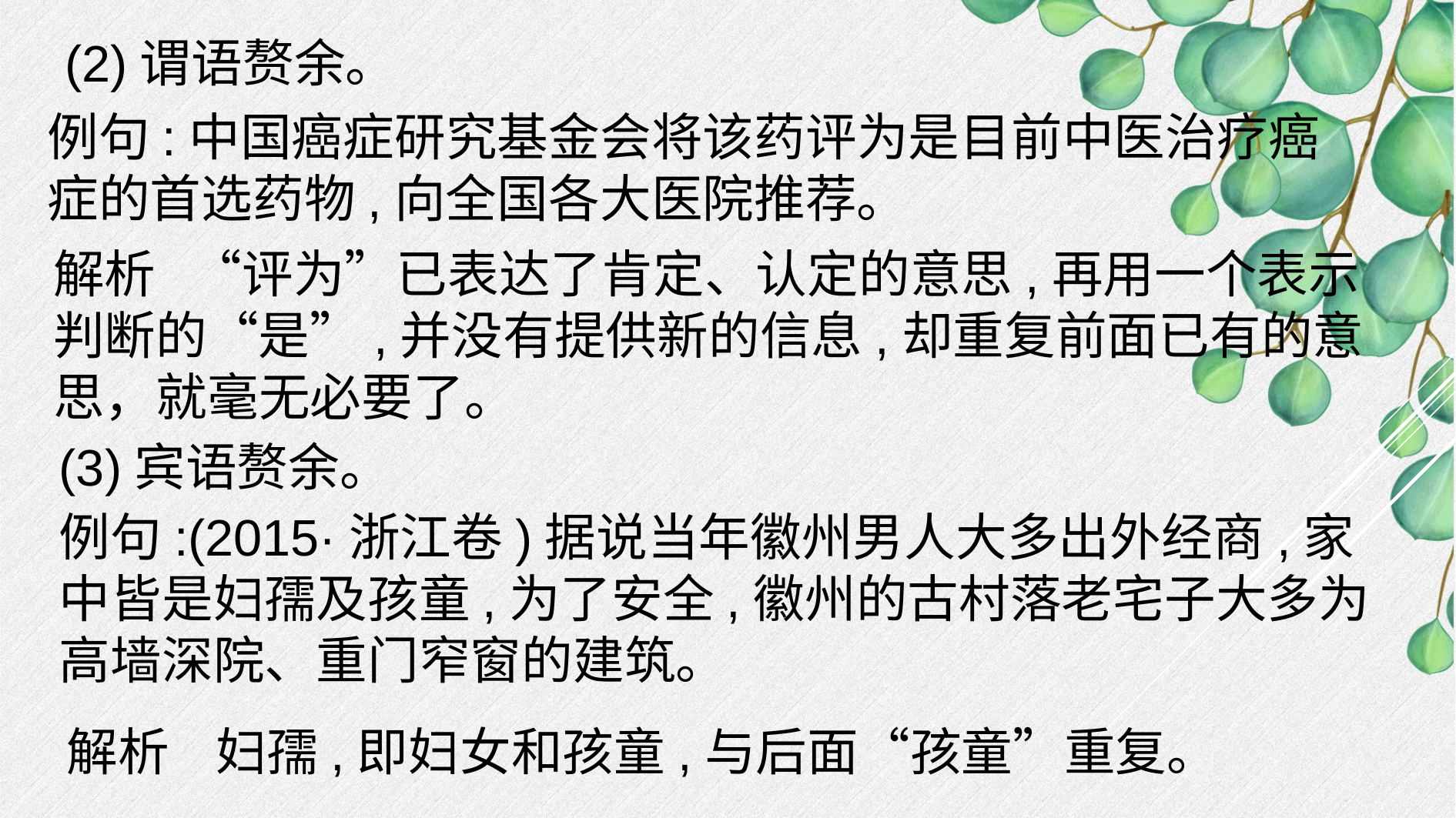

(2)谓语赘余。
例句:中国癌症研究基金会将该药评为是目前中医治疗癌症的首选药物,向全国各大医院推荐。
解析   “评为”已表达了肯定、认定的意思,再用一个表示判断的“是”,并没有提供新的信息,却重复前面已有的意思，就毫无必要了。
(3)宾语赘余。
例句:(2015·浙江卷)据说当年徽州男人大多出外经商,家中皆是妇孺及孩童,为了安全,徽州的古村落老宅子大多为高墙深院、重门窄窗的建筑。
解析    妇孺,即妇女和孩童,与后面“孩童”重复。